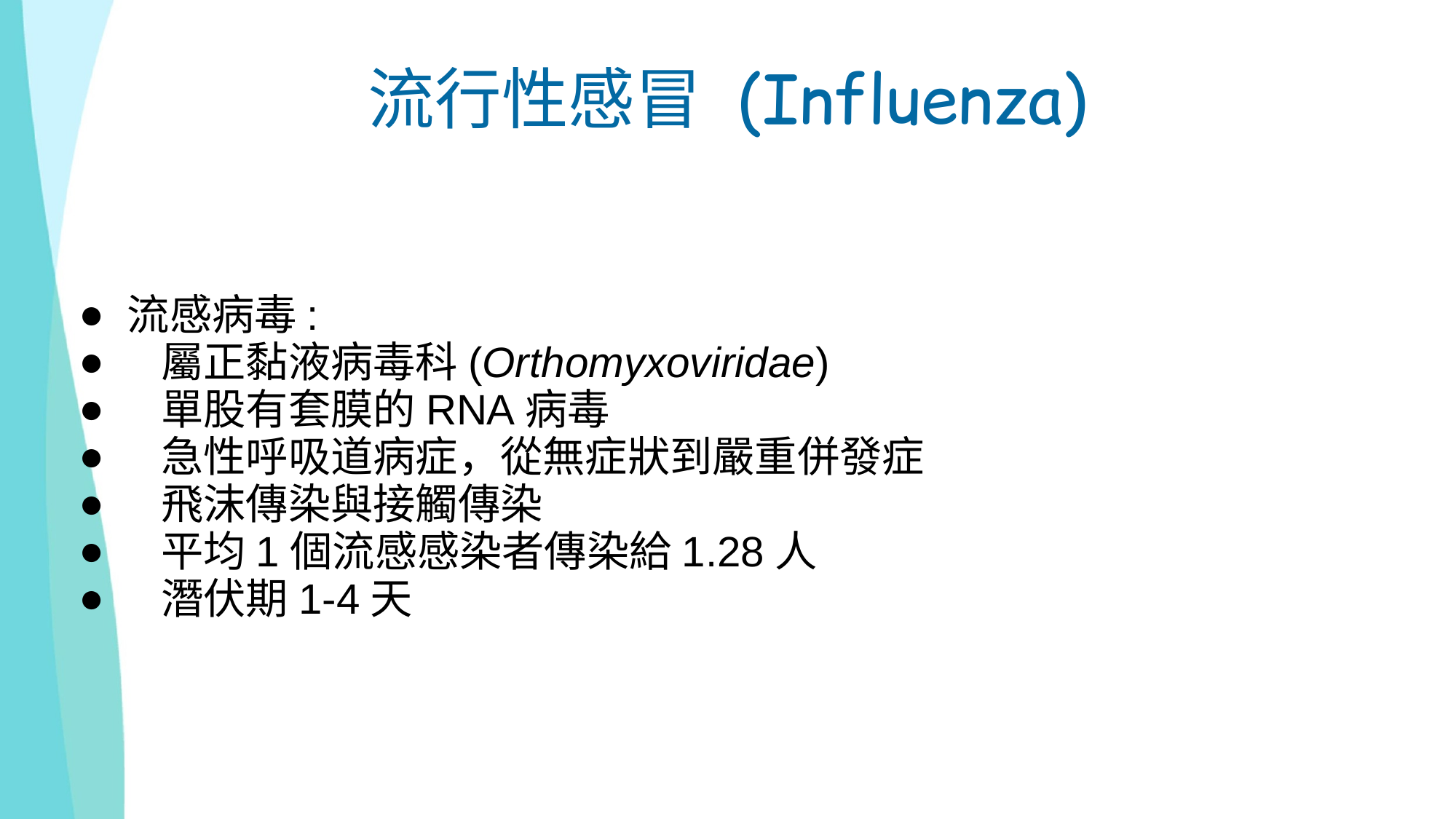

流行性感冒 (Influenza)
流感病毒:
  屬正黏液病毒科(Orthomyxoviridae)
  單股有套膜的RNA病毒
  急性呼吸道病症，從無症狀到嚴重併發症
  飛沫傳染與接觸傳染
  平均1個流感感染者傳染給1.28人
  潛伏期1-4天